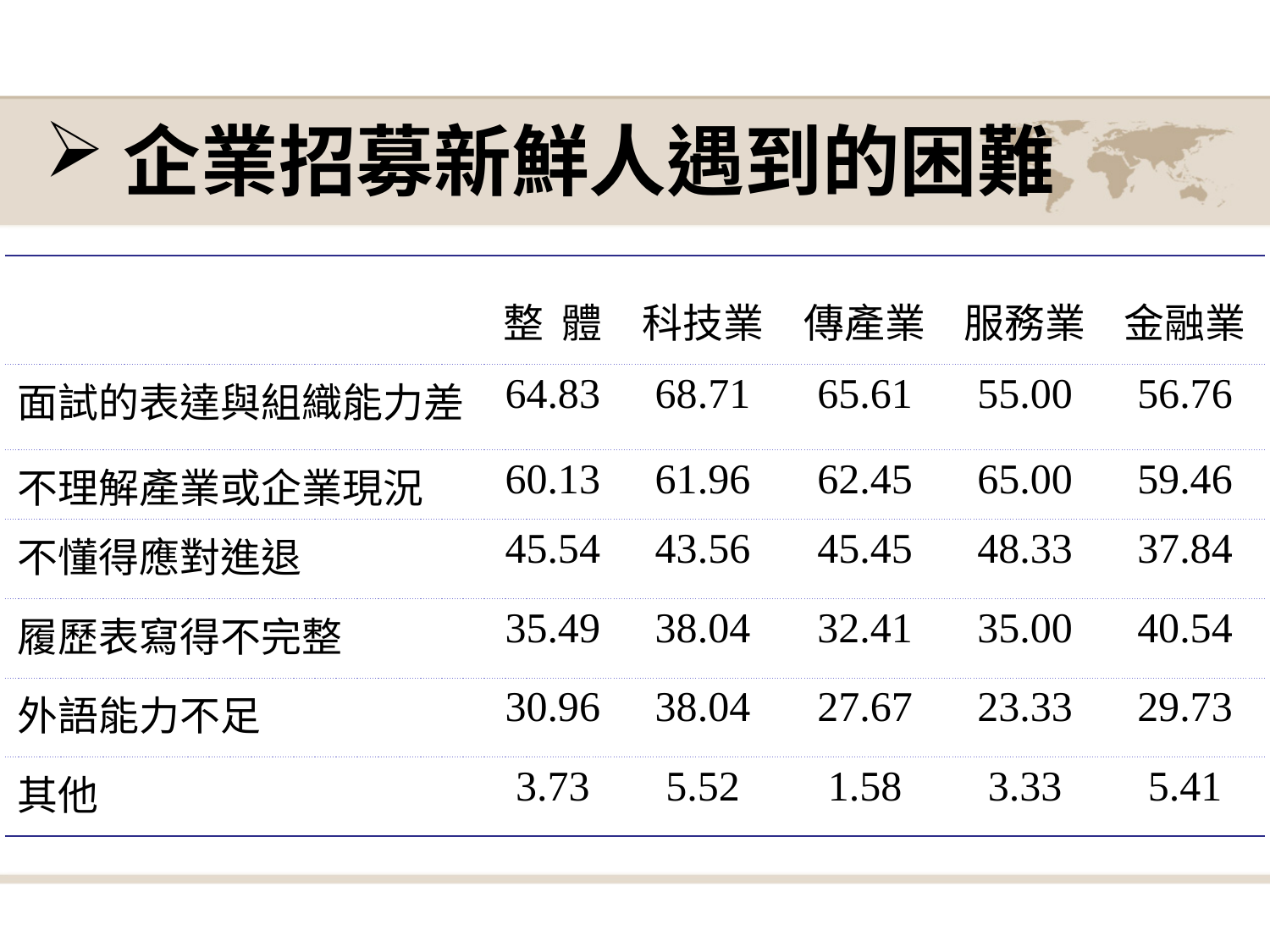

企業招募新鮮人遇到的困難
|  | 整 體 | 科技業 | 傳產業 | 服務業 | 金融業 |
| --- | --- | --- | --- | --- | --- |
| 面試的表達與組織能力差 | 64.83 | 68.71 | 65.61 | 55.00 | 56.76 |
| 不理解產業或企業現況 | 60.13 | 61.96 | 62.45 | 65.00 | 59.46 |
| 不懂得應對進退 | 45.54 | 43.56 | 45.45 | 48.33 | 37.84 |
| 履歷表寫得不完整 | 35.49 | 38.04 | 32.41 | 35.00 | 40.54 |
| 外語能力不足 | 30.96 | 38.04 | 27.67 | 23.33 | 29.73 |
| 其他 | 3.73 | 5.52 | 1.58 | 3.33 | 5.41 |